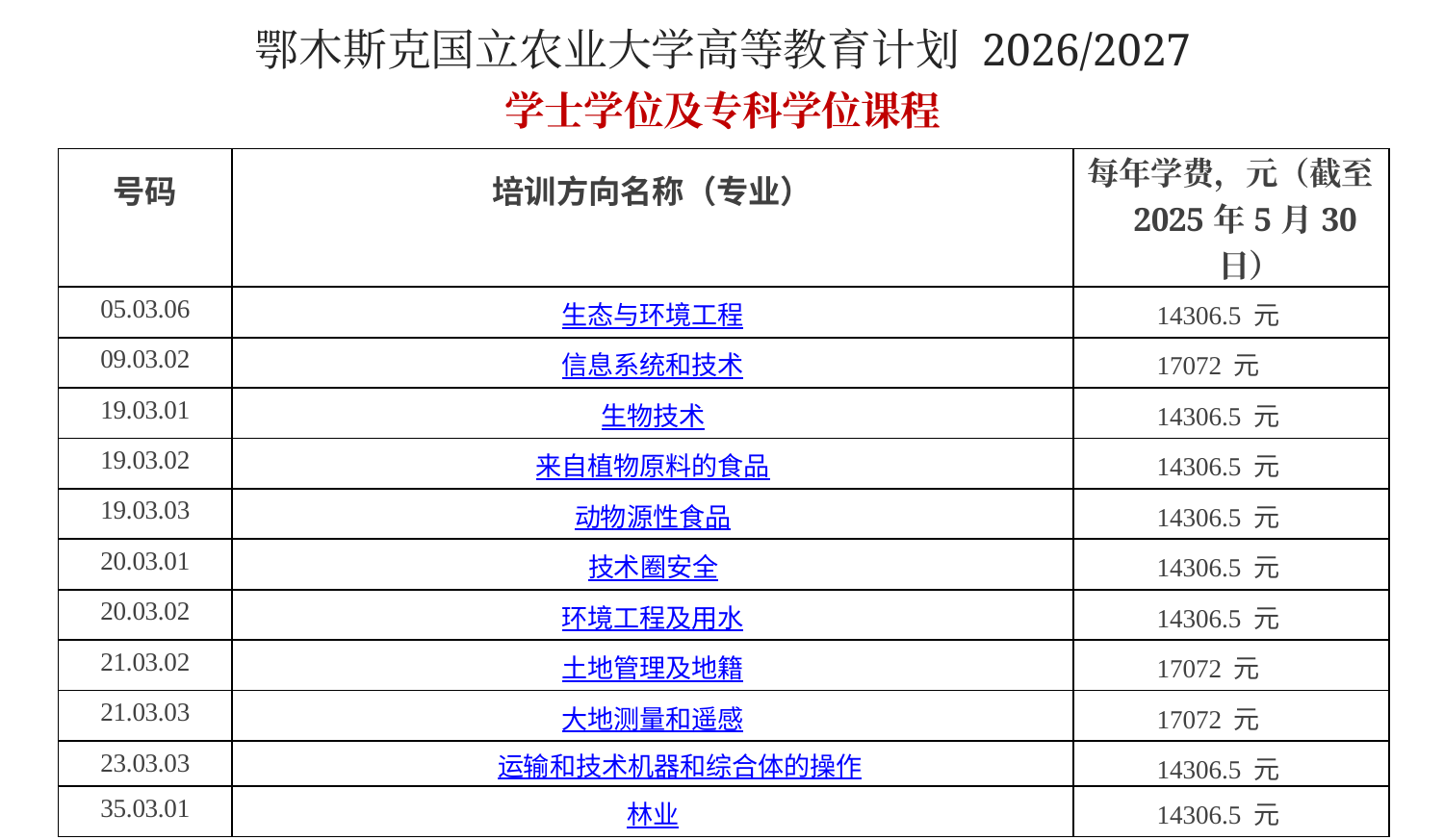

# 鄂木斯克国立农业大学高等教育计划 2026/2027
学士学位及专科学位课程
| 号码 | 培训方向名称（专业） | 每年学费，元（截至2025年5月30日） |
| --- | --- | --- |
| 05.03.06 | 生态与环境工程 | 14306.5 元 |
| 09.03.02 | 信息系统和技术 | 17072 元 |
| 19.03.01 | 生物技术 | 14306.5 元 |
| 19.03.02 | 来自植物原料的食品 | 14306.5 元 |
| 19.03.03 | 动物源性食品 | 14306.5 元 |
| 20.03.01 | 技术圈安全 | 14306.5 元 |
| 20.03.02 | 环境工程及用水 | 14306.5 元 |
| 21.03.02 | 土地管理及地籍 | 17072 元 |
| 21.03.03 | 大地测量和遥感 | 17072 元 |
| 23.03.03 | 运输和技术机器和综合体的操作 | 14306.5 元 |
| 35.03.01 | 林业 | 14306.5 元 |